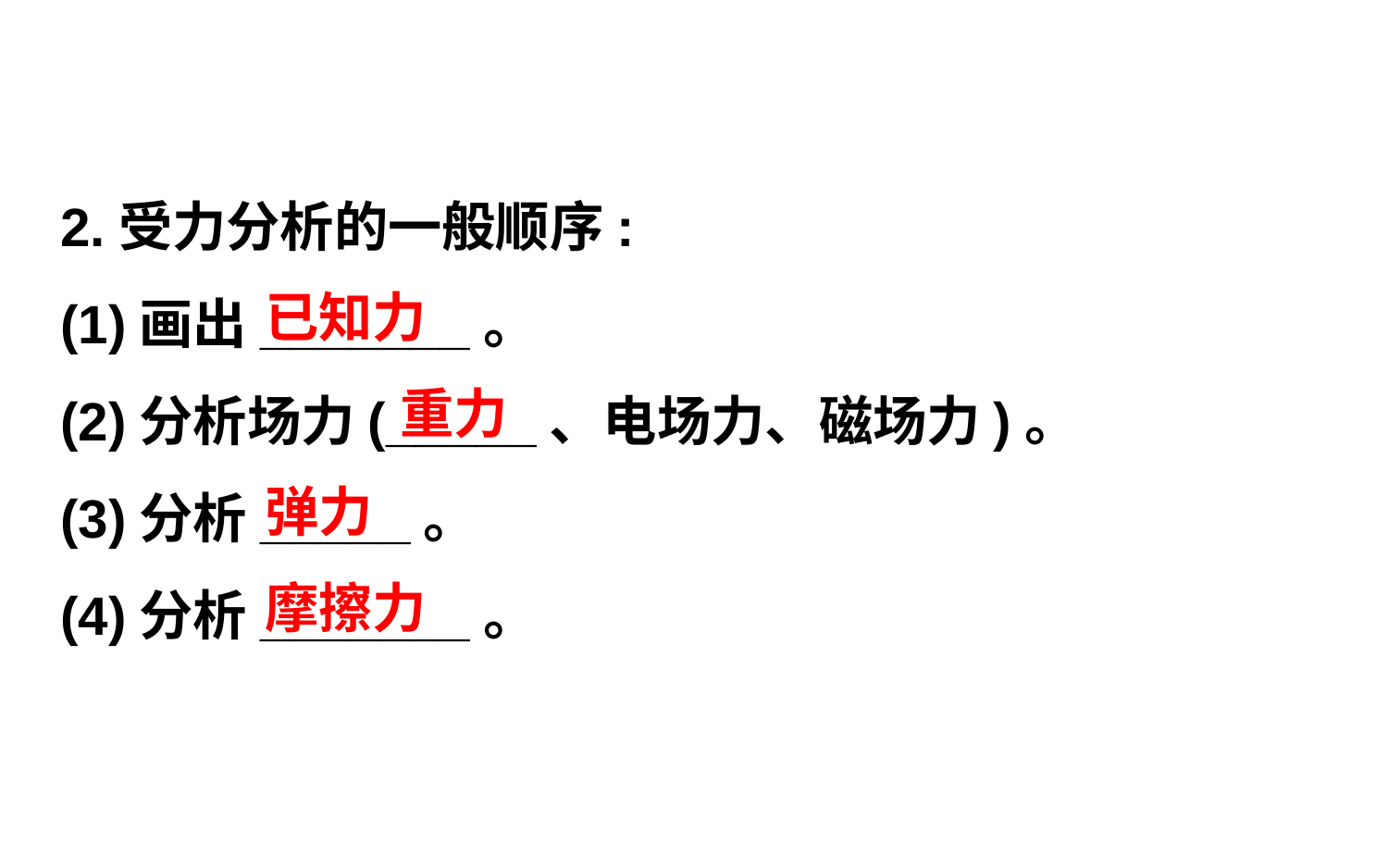

2.受力分析的一般顺序:
(1)画出_______。
(2)分析场力(_____、电场力、磁场力)。
(3)分析_____。
(4)分析_______。
已知力
重力
弹力
摩擦力